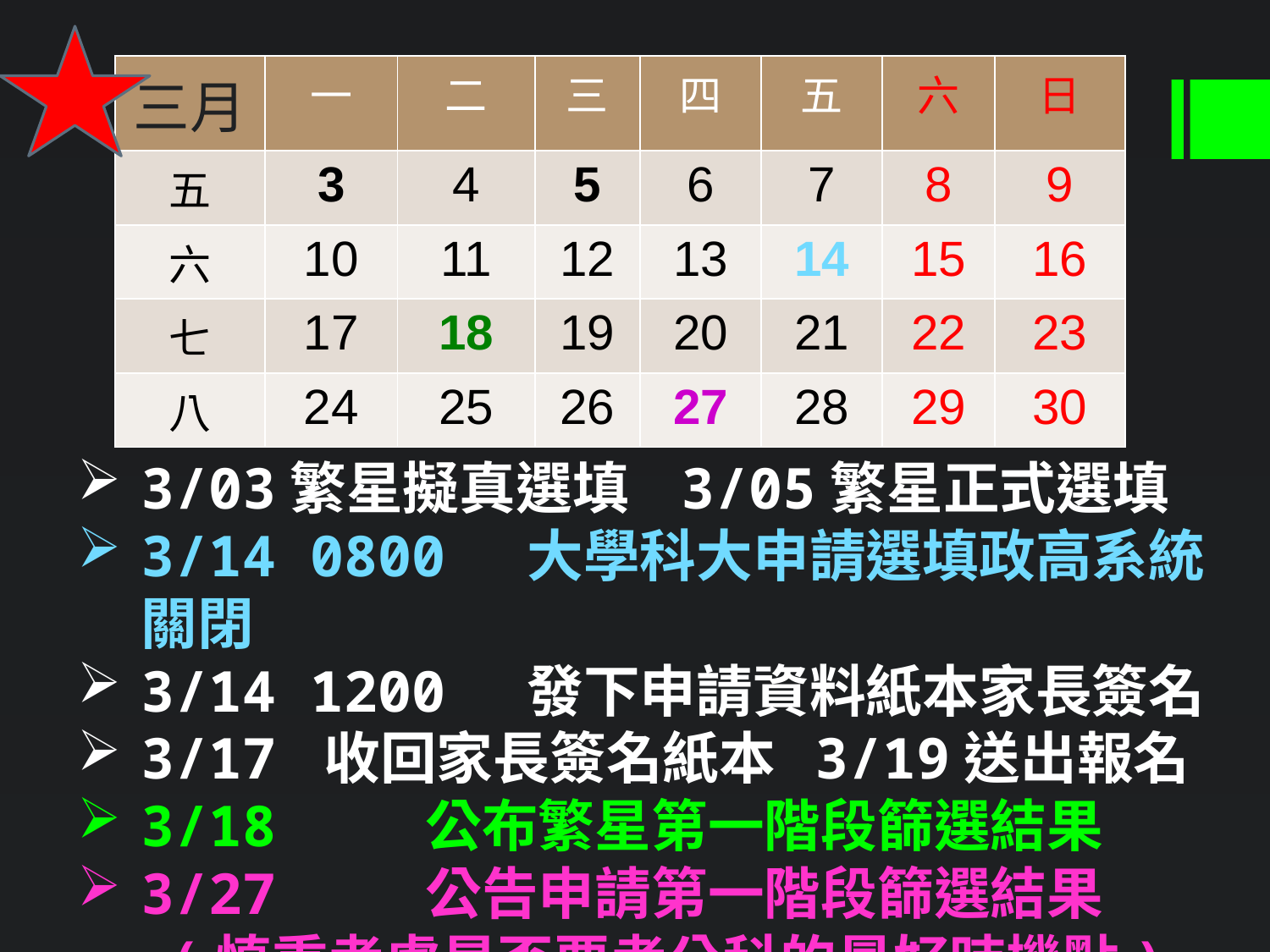

| 三月 | 一 | 二 | 三 | 四 | 五 | 六 | 日 |
| --- | --- | --- | --- | --- | --- | --- | --- |
| 五 | 3 | 4 | 5 | 6 | 7 | 8 | 9 |
| 六 | 10 | 11 | 12 | 13 | 14 | 15 | 16 |
| 七 | 17 | 18 | 19 | 20 | 21 | 22 | 23 |
| 八 | 24 | 25 | 26 | 27 | 28 | 29 | 30 |
3/03繁星擬真選填   3/05繁星正式選填
3/14 0800  大學科大申請選填政高系統關閉
3/14 1200  發下申請資料紙本家長簽名
3/17 收回家長簽名紙本  3/19送出報名
3/18    公布繁星第一階段篩選結果
3/27    公告申請第一階段篩選結果
(慎重考慮是否要考分科的最好時機點)